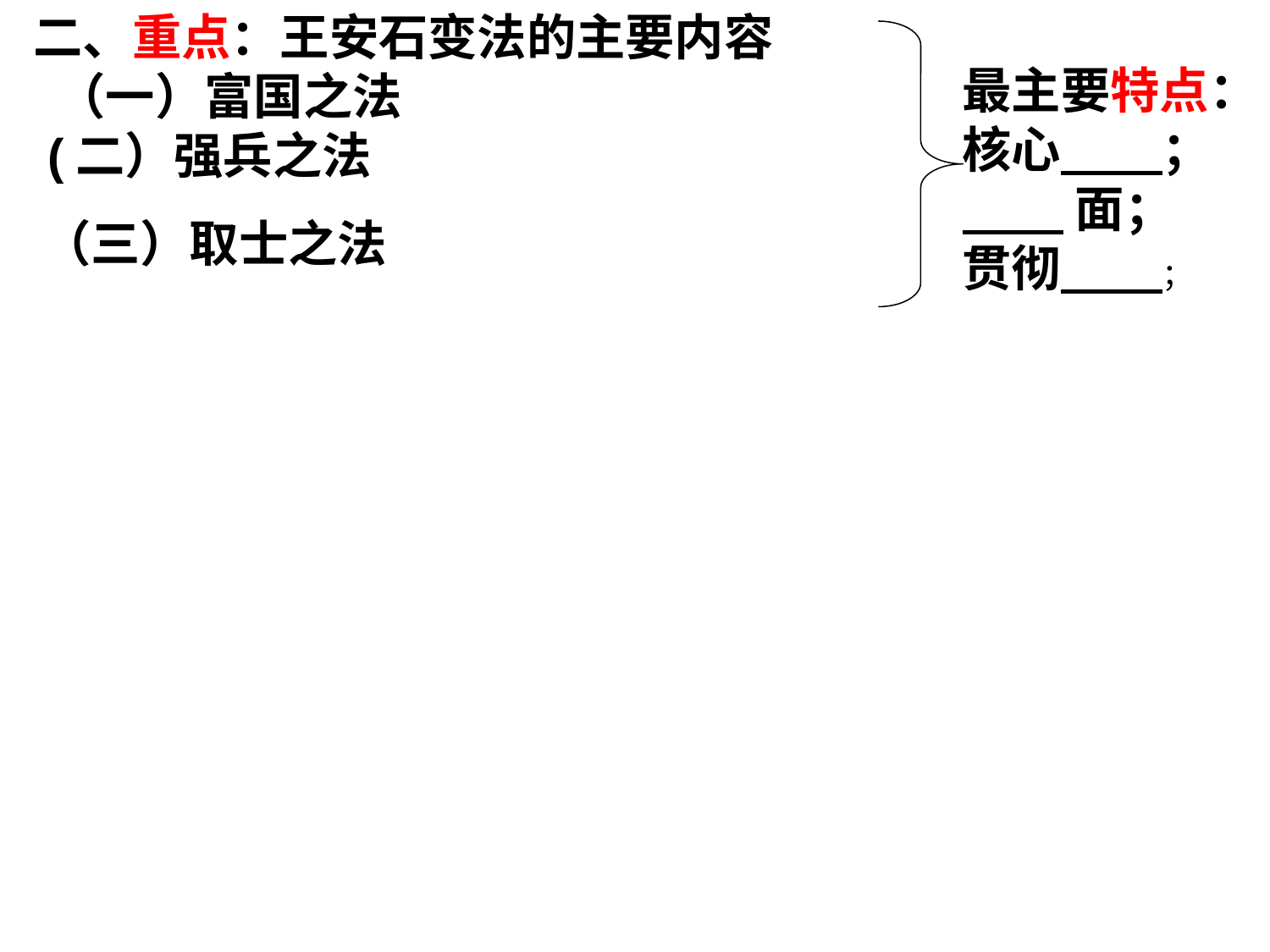

二、重点：王安石变法的主要内容
 （一）富国之法
 (二）强兵之法

最主要特点：
核心         ；
         面；
贯彻         ；
   （三）取士之法